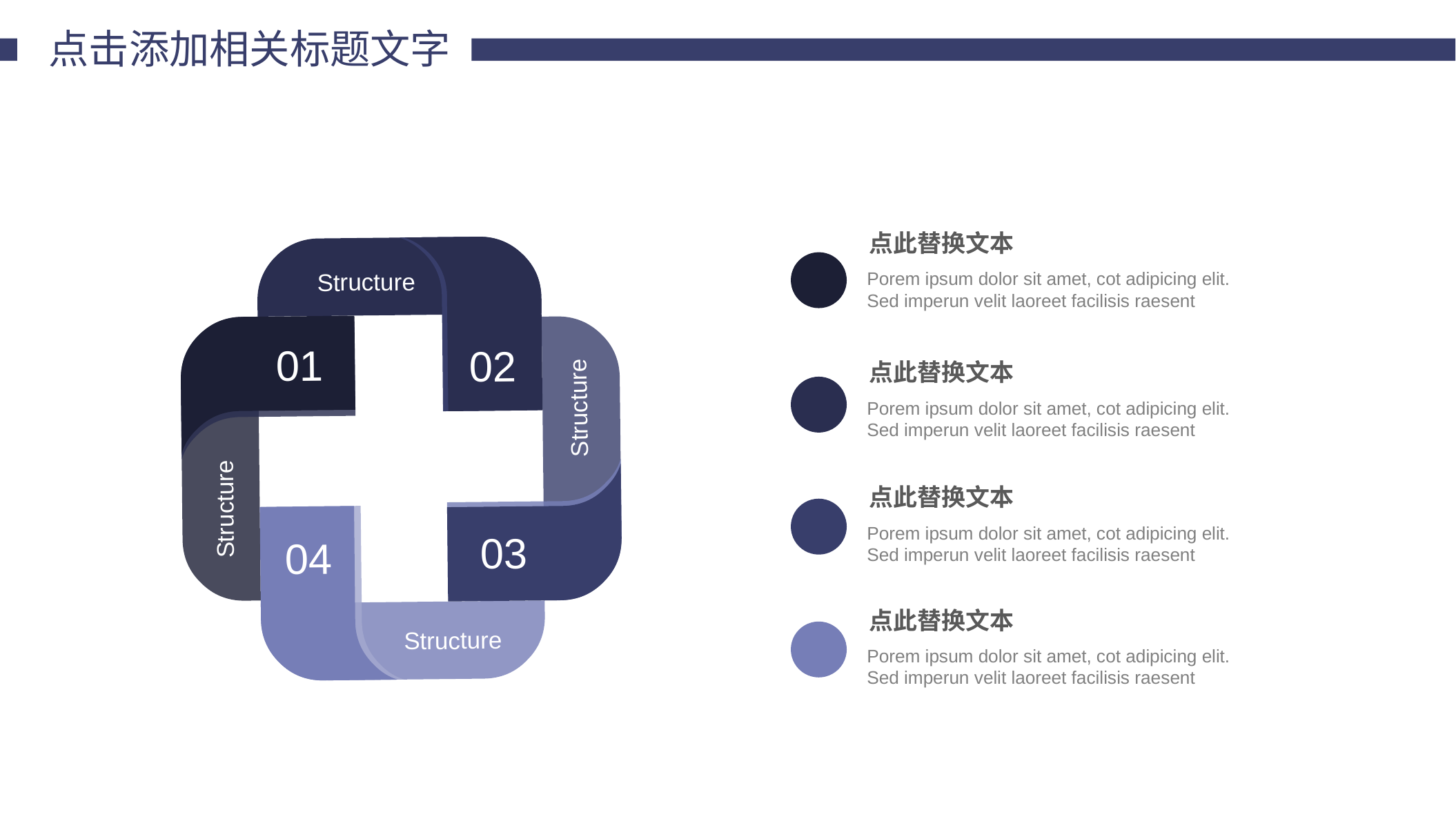

点击添加相关标题文字

点此替换文本
Porem ipsum dolor sit amet, cot adipicing elit. Sed imperun velit laoreet facilisis raesent

Structure
01
02
点此替换文本
Porem ipsum dolor sit amet, cot adipicing elit. Sed imperun velit laoreet facilisis raesent

Structure
点此替换文本
Porem ipsum dolor sit amet, cot adipicing elit. Sed imperun velit laoreet facilisis raesent
Structure

03
04
点此替换文本
Porem ipsum dolor sit amet, cot adipicing elit. Sed imperun velit laoreet facilisis raesent
Structure